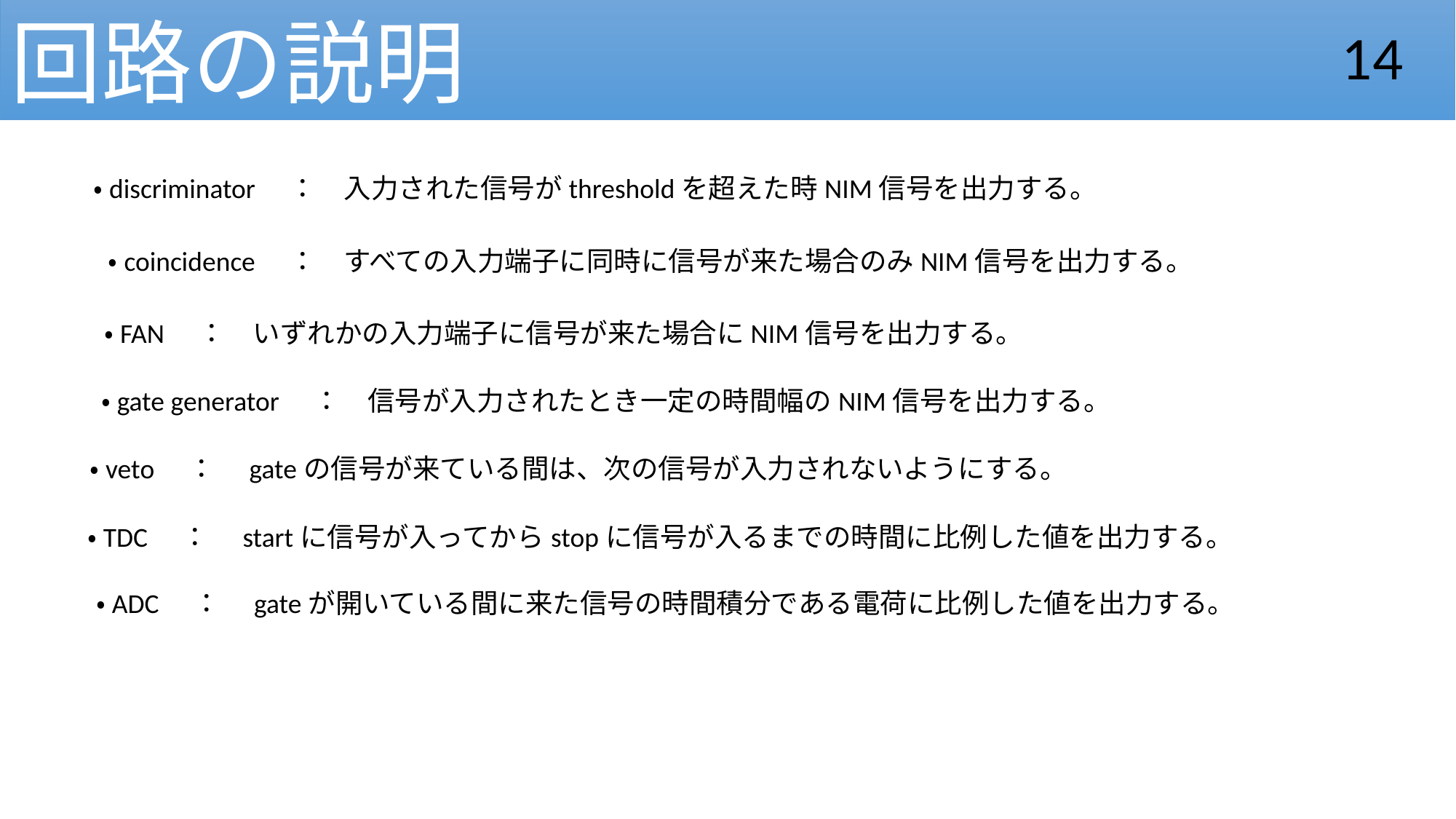

回路の説明
14
・discriminator　：　入力された信号がthresholdを超えた時NIM信号を出力する。
・coincidence　：　すべての入力端子に同時に信号が来た場合のみNIM信号を出力する。
・FAN　：　いずれかの入力端子に信号が来た場合にNIM信号を出力する。
・gate generator　：　信号が入力されたとき一定の時間幅のNIM信号を出力する。
・veto　：　gateの信号が来ている間は、次の信号が入力されないようにする。
・TDC　：　startに信号が入ってからstopに信号が入るまでの時間に比例した値を出力する。
・ADC　：　gateが開いている間に来た信号の時間積分である電荷に比例した値を出力する。